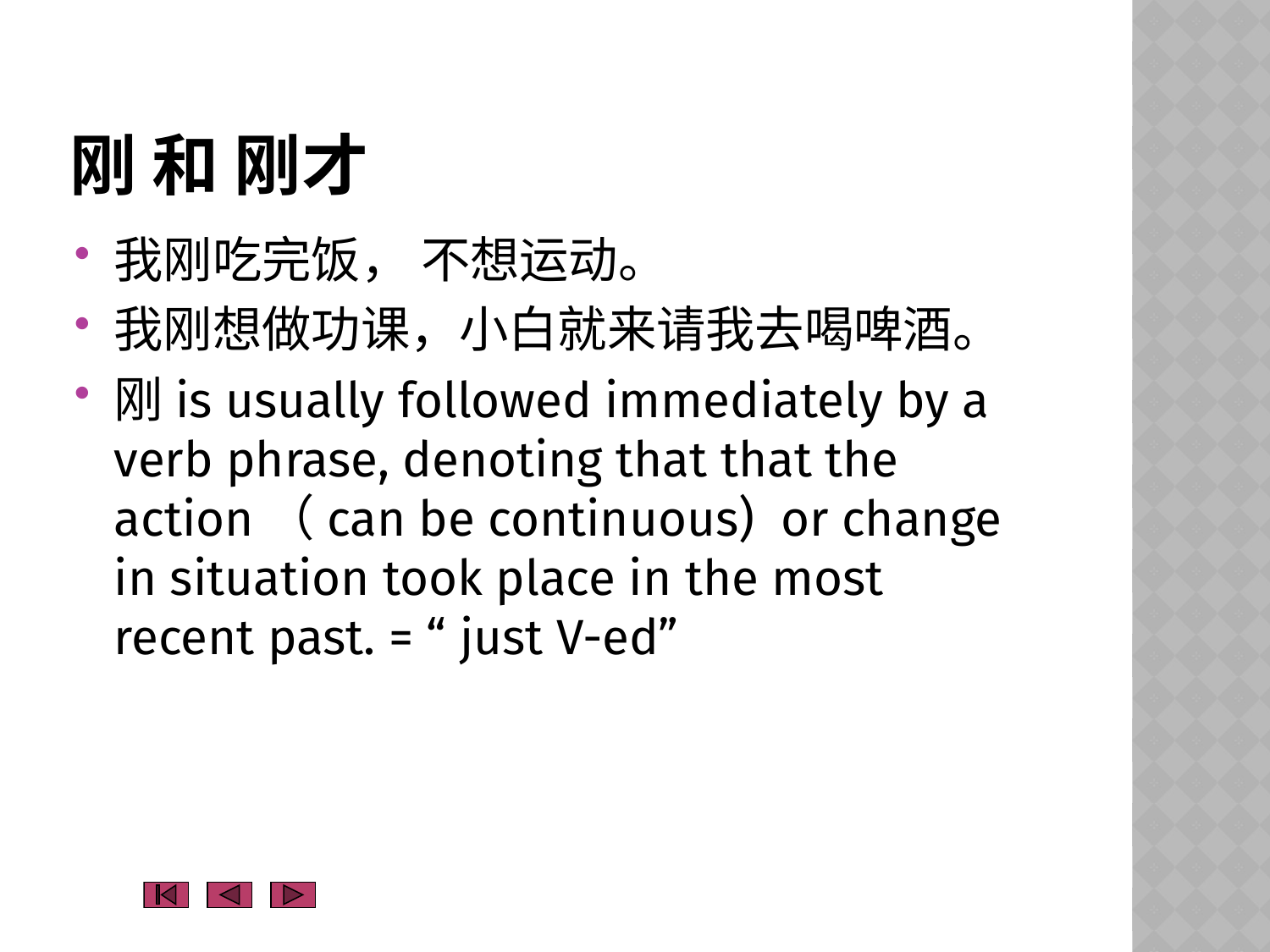

# 刚 和 刚才
我刚吃完饭， 不想运动。
我刚想做功课，小白就来请我去喝啤酒。
刚is usually followed immediately by a verb phrase, denoting that that the action（can be continuous)  or change in situation took place in the most recent past. = “ just V-ed”